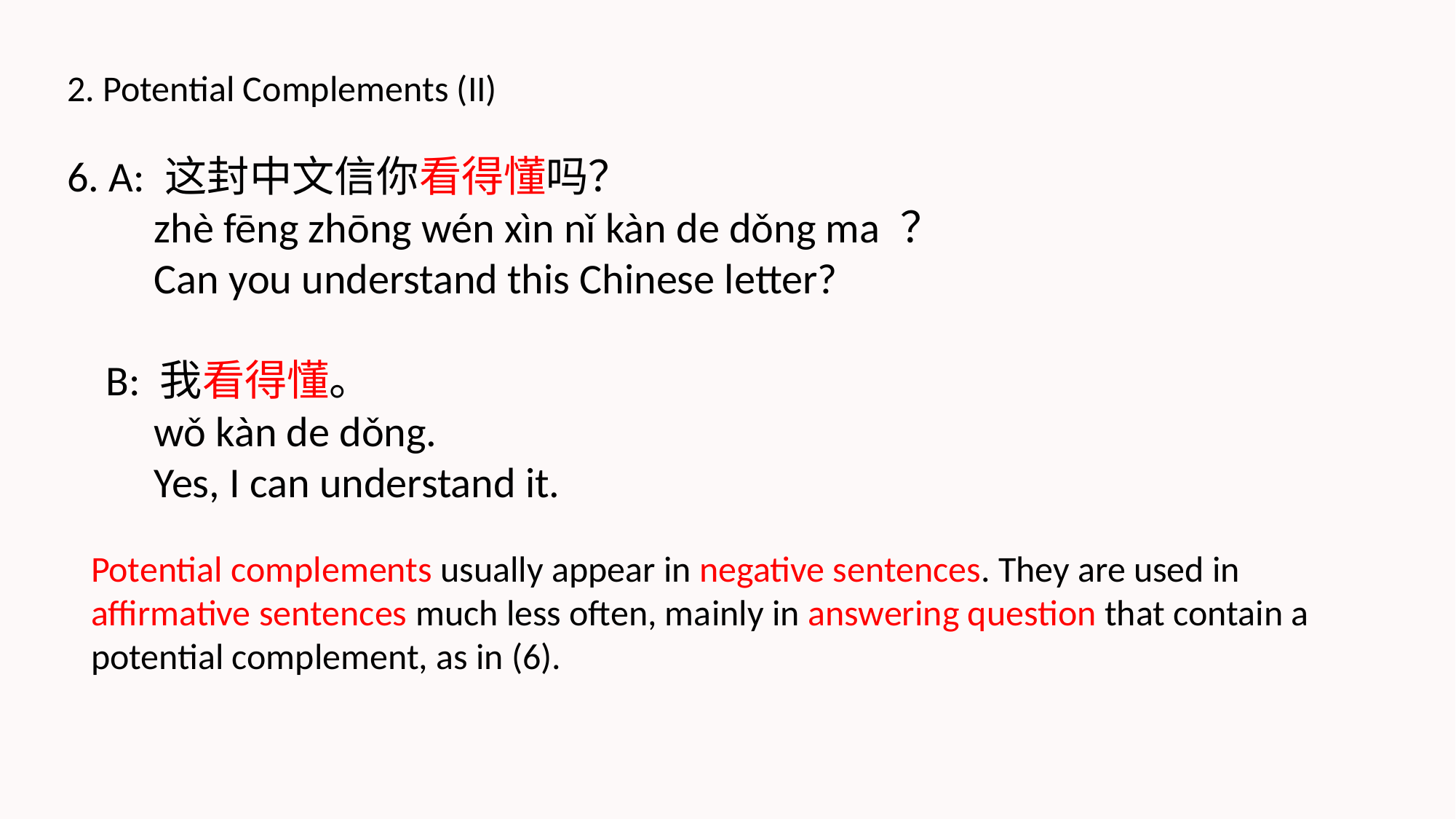

2. Potential Complements (II)
6. A: 这封中文信你看得懂吗？
         zhè fēng zhōng wén xìn nǐ kàn de dǒng ma ？
         Can you understand this Chinese letter?

    B: 我看得懂。
         wǒ kàn de dǒng.
         Yes, I can understand it.
Potential complements usually appear in negative sentences. They are used in affirmative sentences much less often, mainly in answering question that contain a potential complement, as in (6).